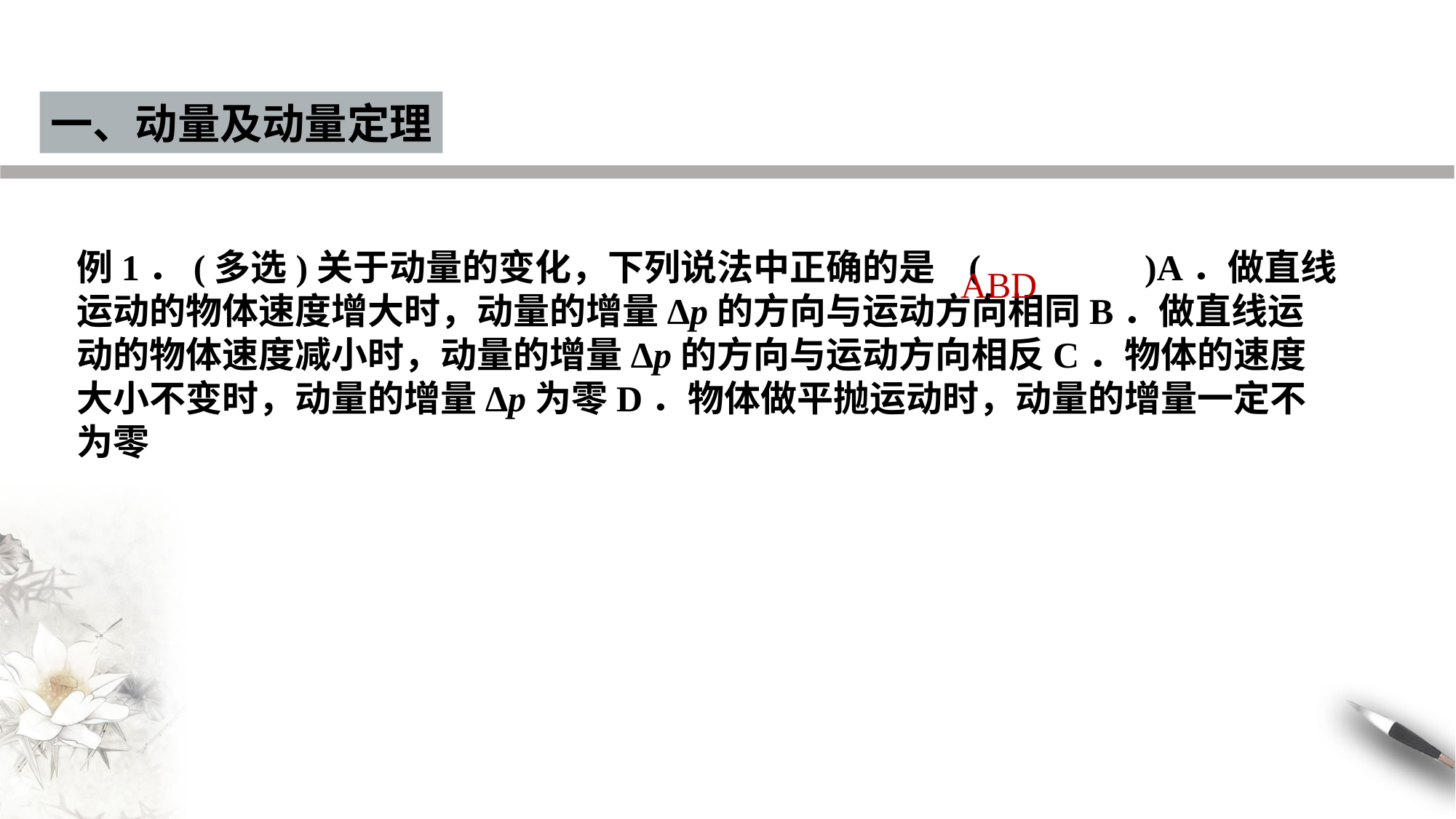

一、动量及动量定理

例1．(多选)关于动量的变化，下列说法中正确的是   (　         　)A．做直线运动的物体速度增大时，动量的增量Δp的方向与运动方向相同B．做直线运动的物体速度减小时，动量的增量Δp的方向与运动方向相反C．物体的速度大小不变时，动量的增量Δp为零D．物体做平抛运动时，动量的增量一定不为零

ABD